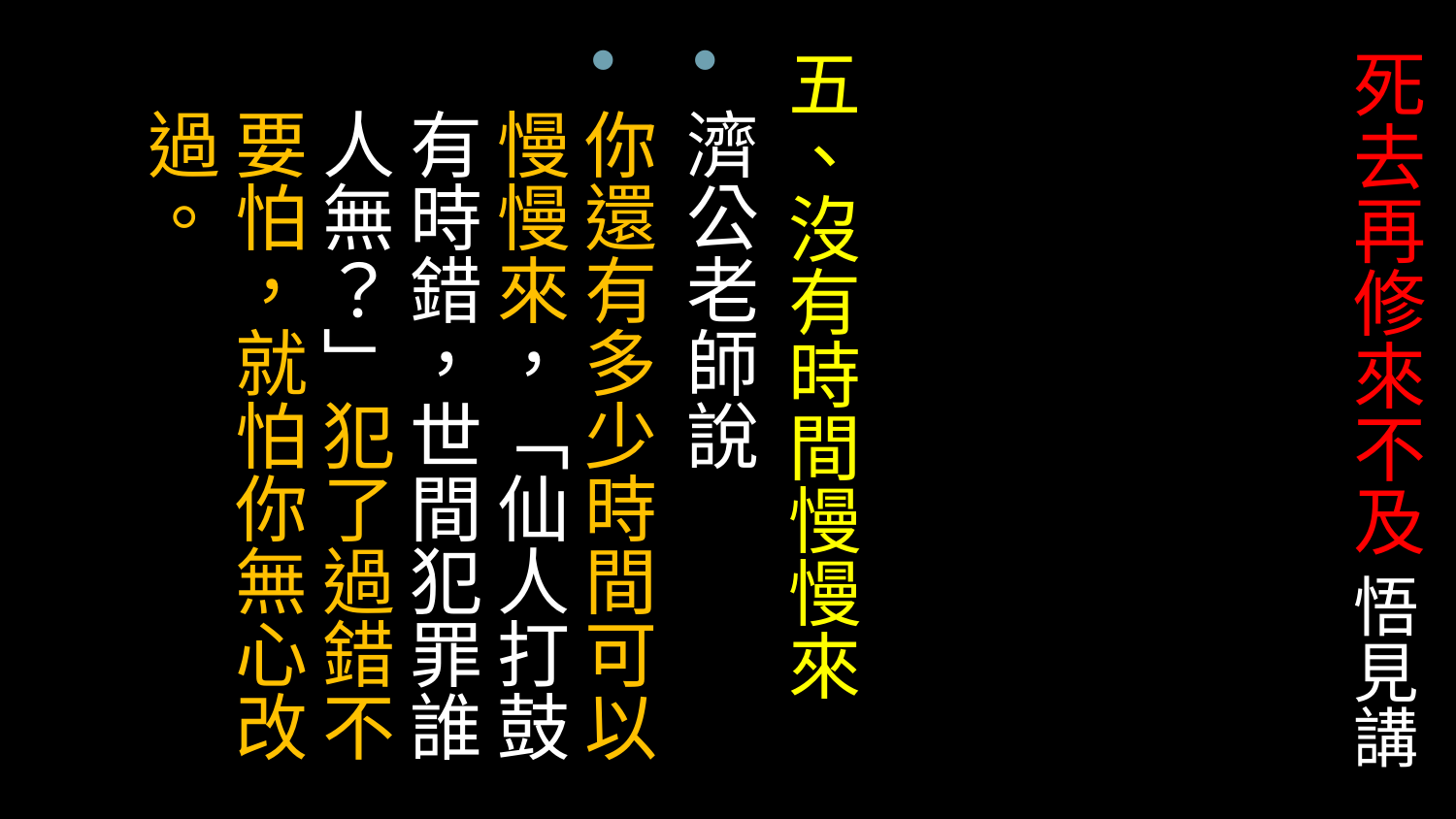

# 死去再修來不及 悟見講
五、沒有時間慢慢來
濟公老師說
你還有多少時間可以慢慢來，「仙人打鼓有時錯，世間犯罪誰人無？」犯了過錯不要怕，就怕你無心改過。